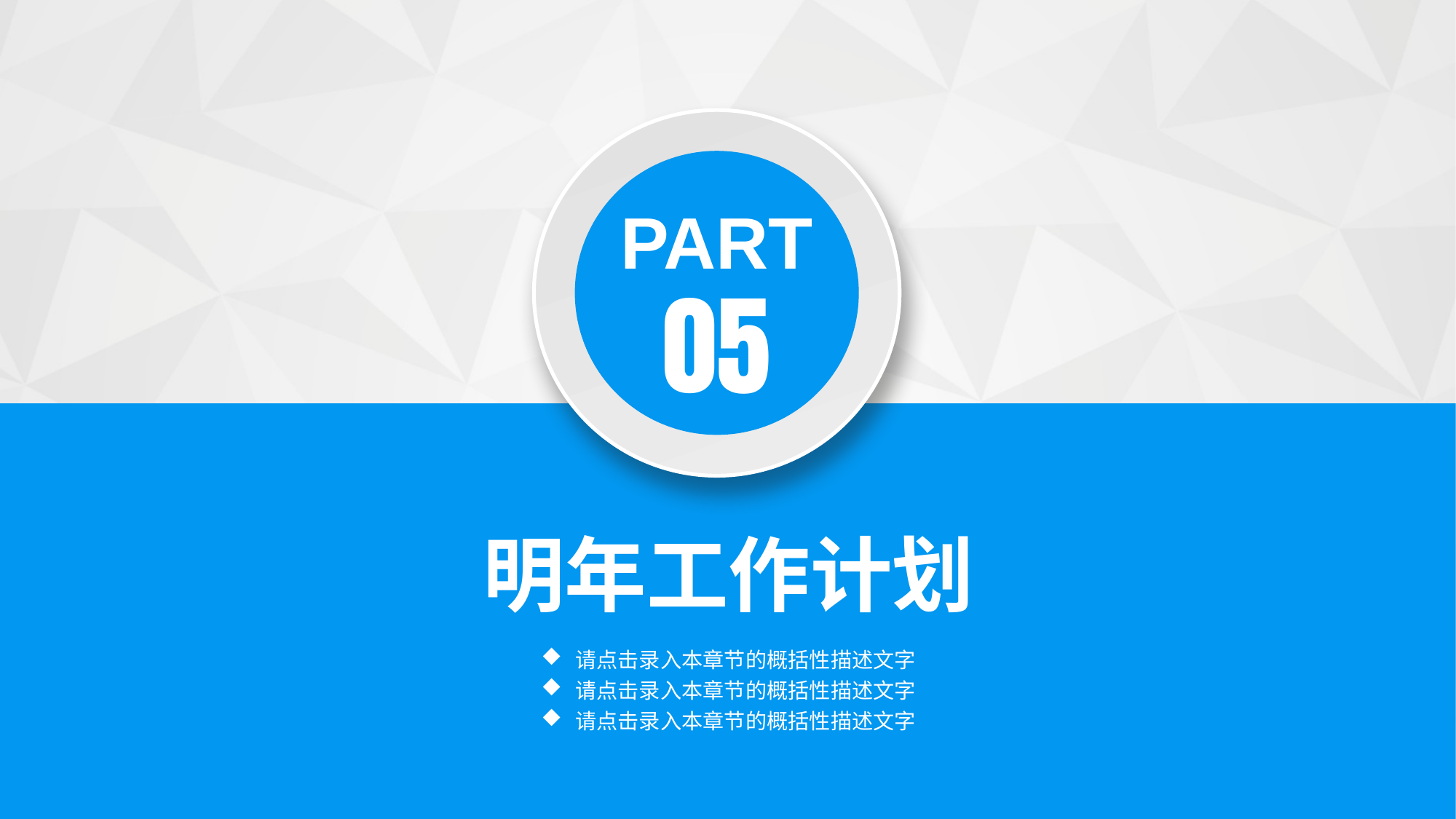

PART
05

明年工作计划
请点击录入本章节的概括性描述文字
请点击录入本章节的概括性描述文字
请点击录入本章节的概括性描述文字